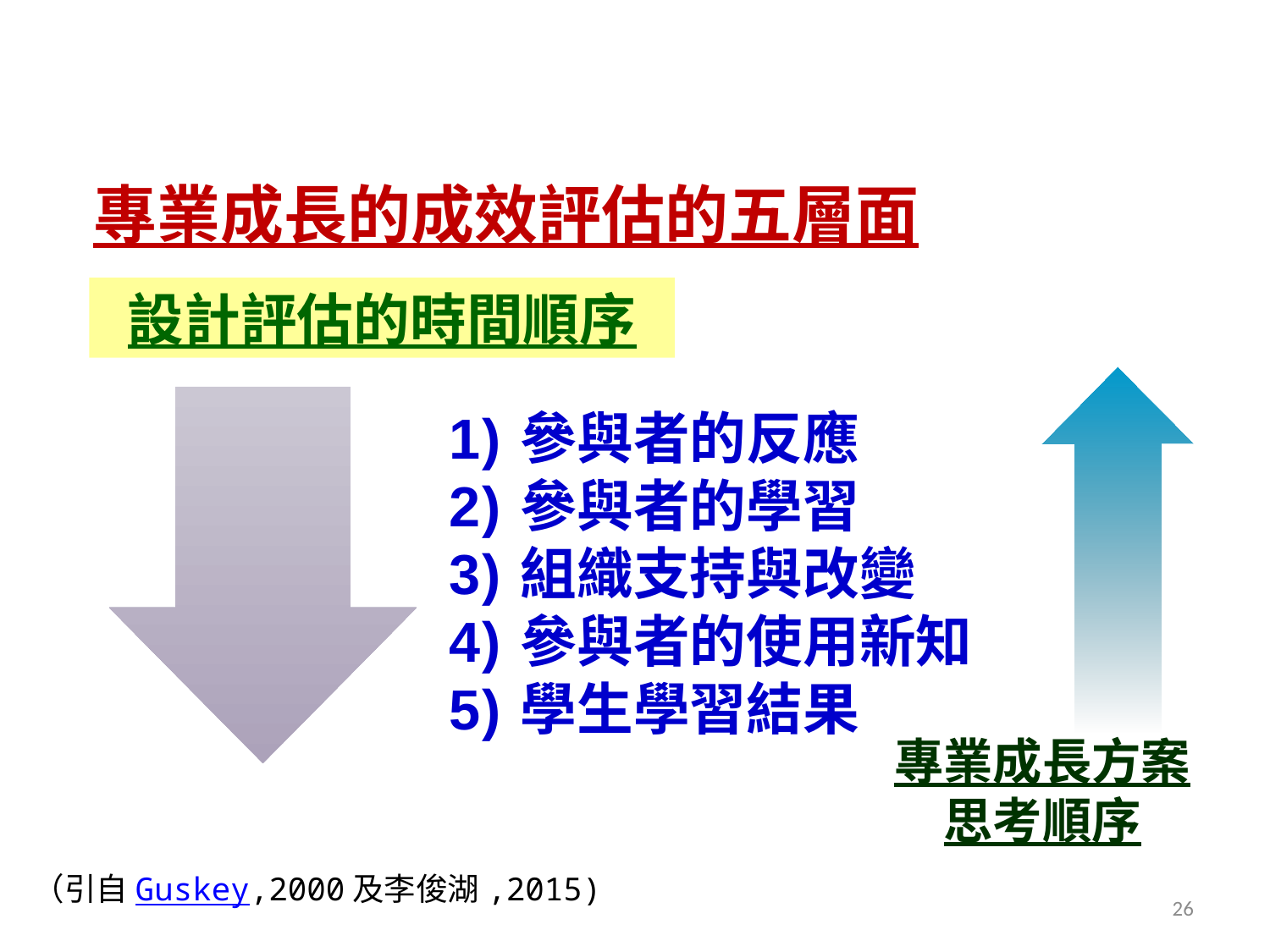

專業成長的成效評估的五層面
設計評估的時間順序

參與者的反應
參與者的學習
組織支持與改變
參與者的使用新知
學生學習結果
專業成長方案
思考順序
 （引自Guskey,2000及李俊湖,2015)
26